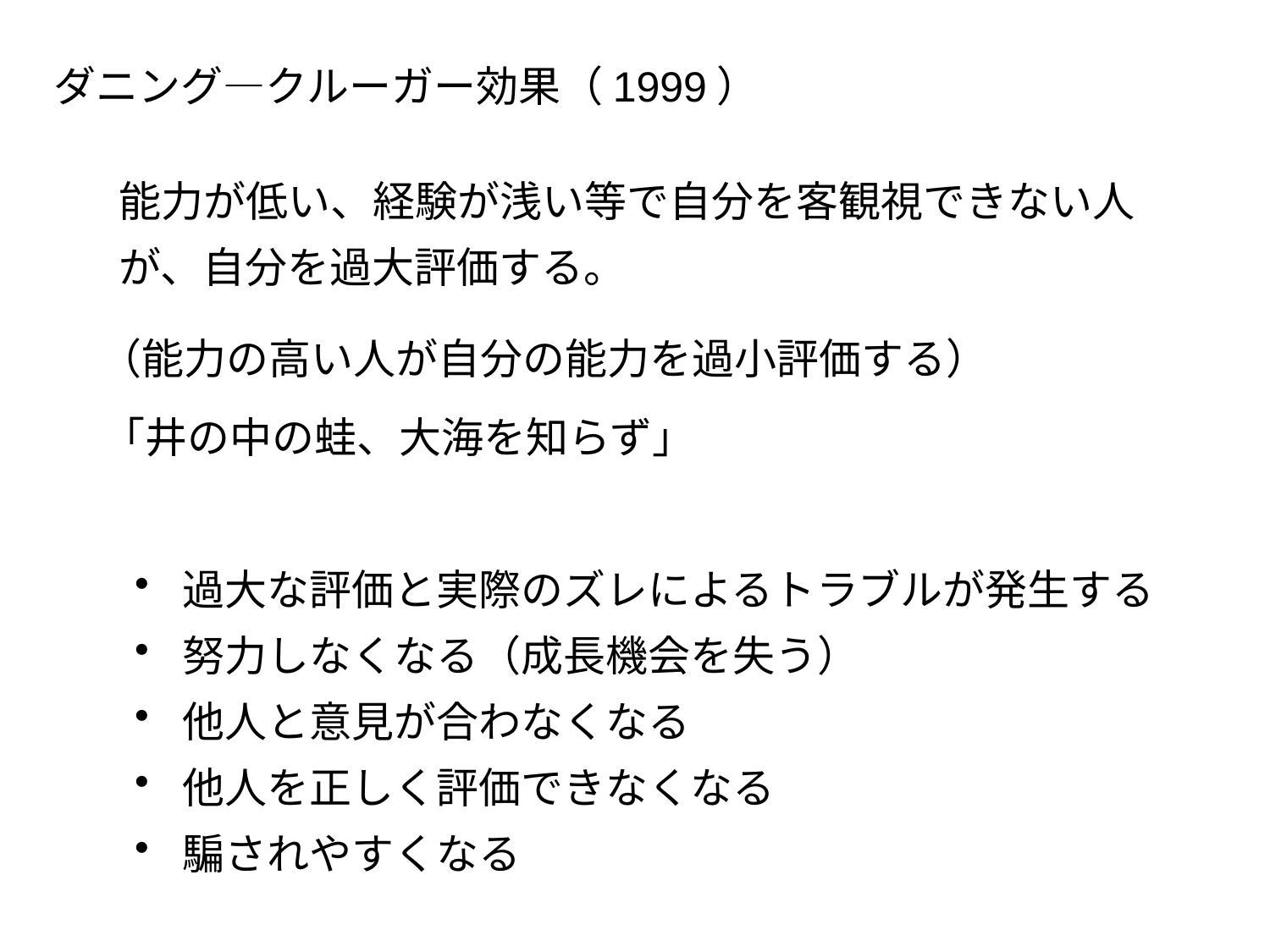

ダニング―クルーガー効果（1999）
能力が低い、経験が浅い等で自分を客観視できない人が、自分を過大評価する。
（能力の高い人が自分の能力を過小評価する）
「井の中の蛙、大海を知らず」
過大な評価と実際のズレによるトラブルが発生する
努力しなくなる（成長機会を失う）
他人と意見が合わなくなる
他人を正しく評価できなくなる
騙されやすくなる